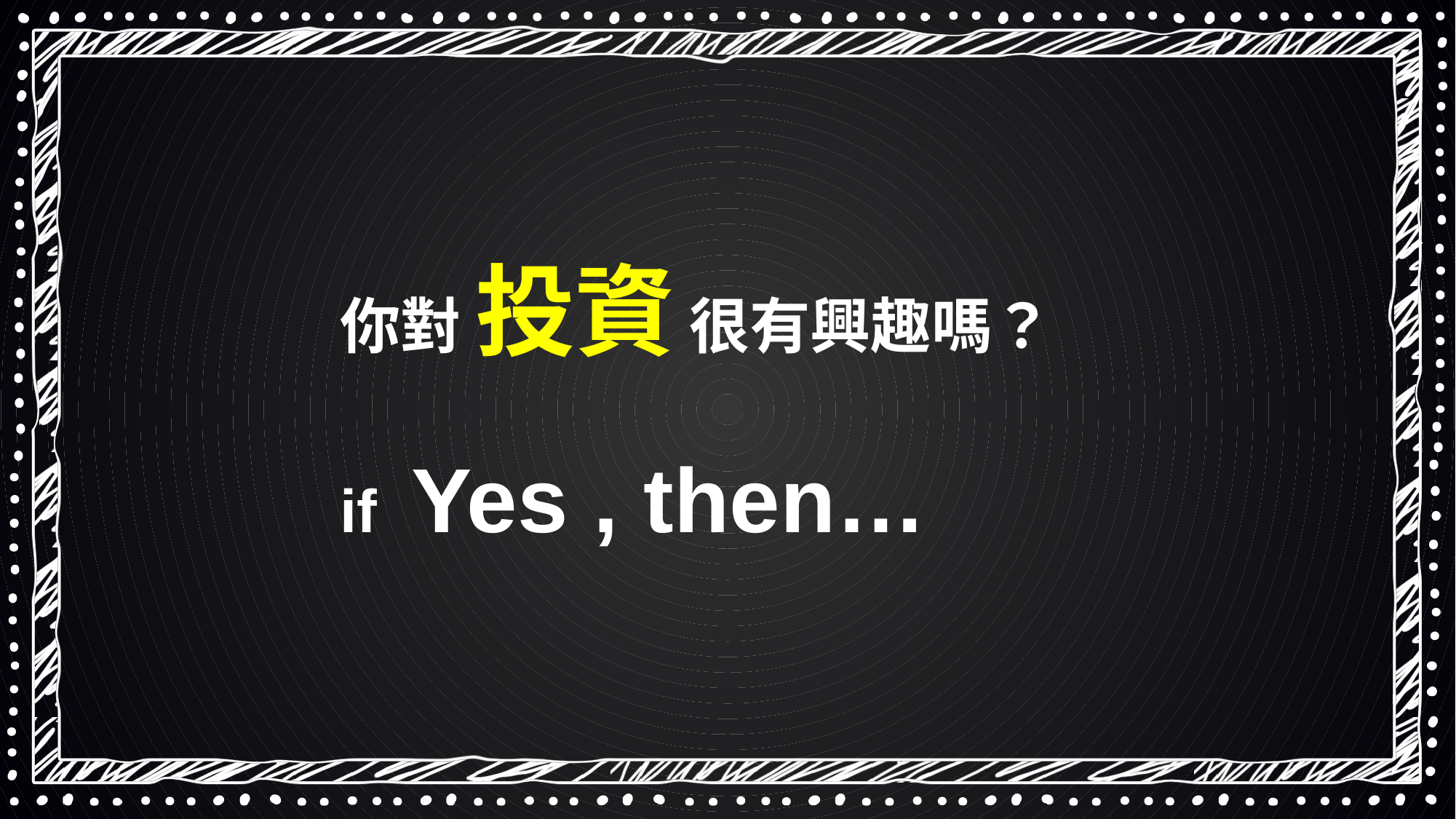

你對 投資 很有興趣嗎？

if  Yes , then…